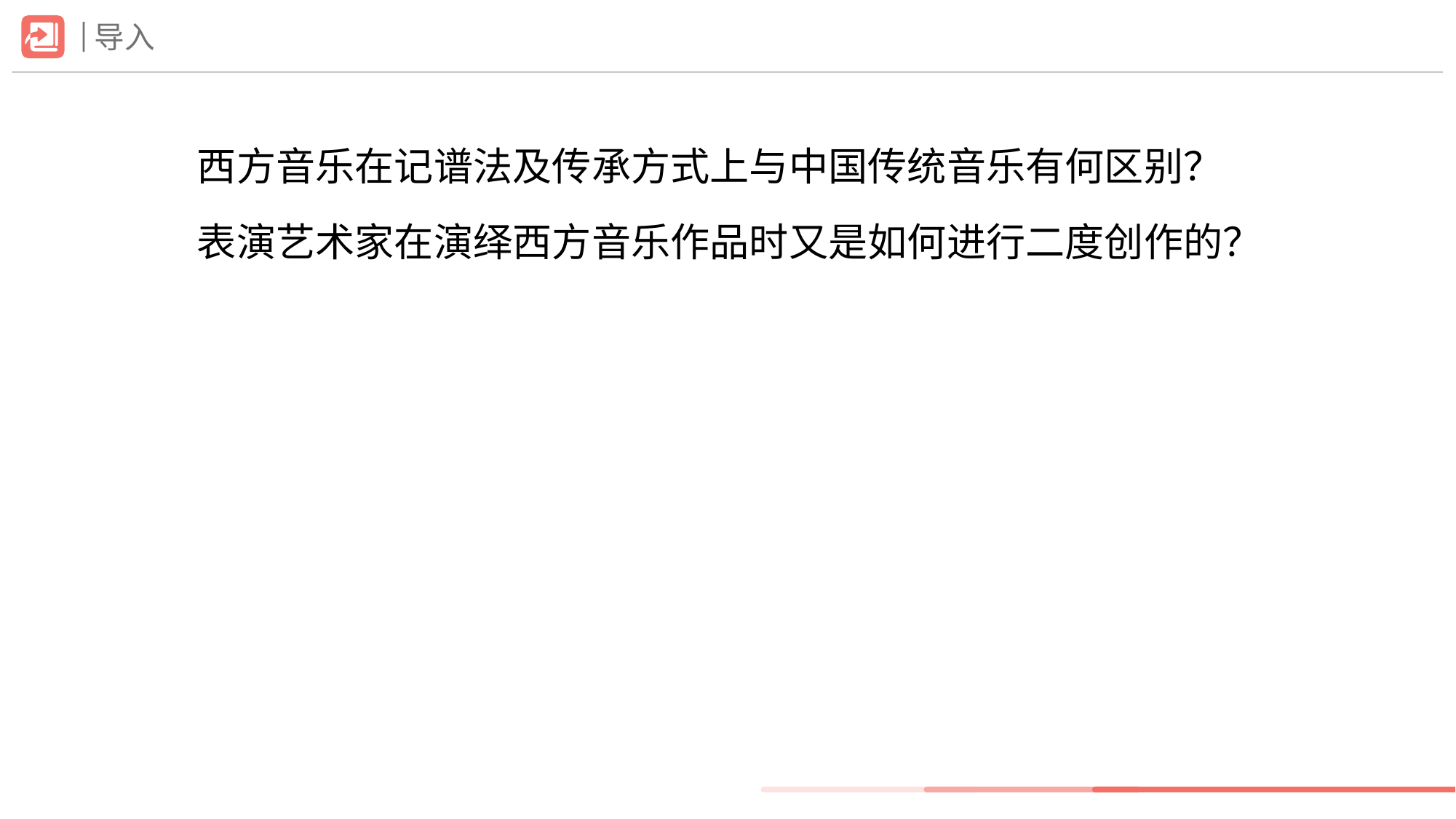

导入

　　西方音乐在记谱法及传承方式上与中国传统音乐有何区别？
　　表演艺术家在演绎西方音乐作品时又是如何进行二度创作的？